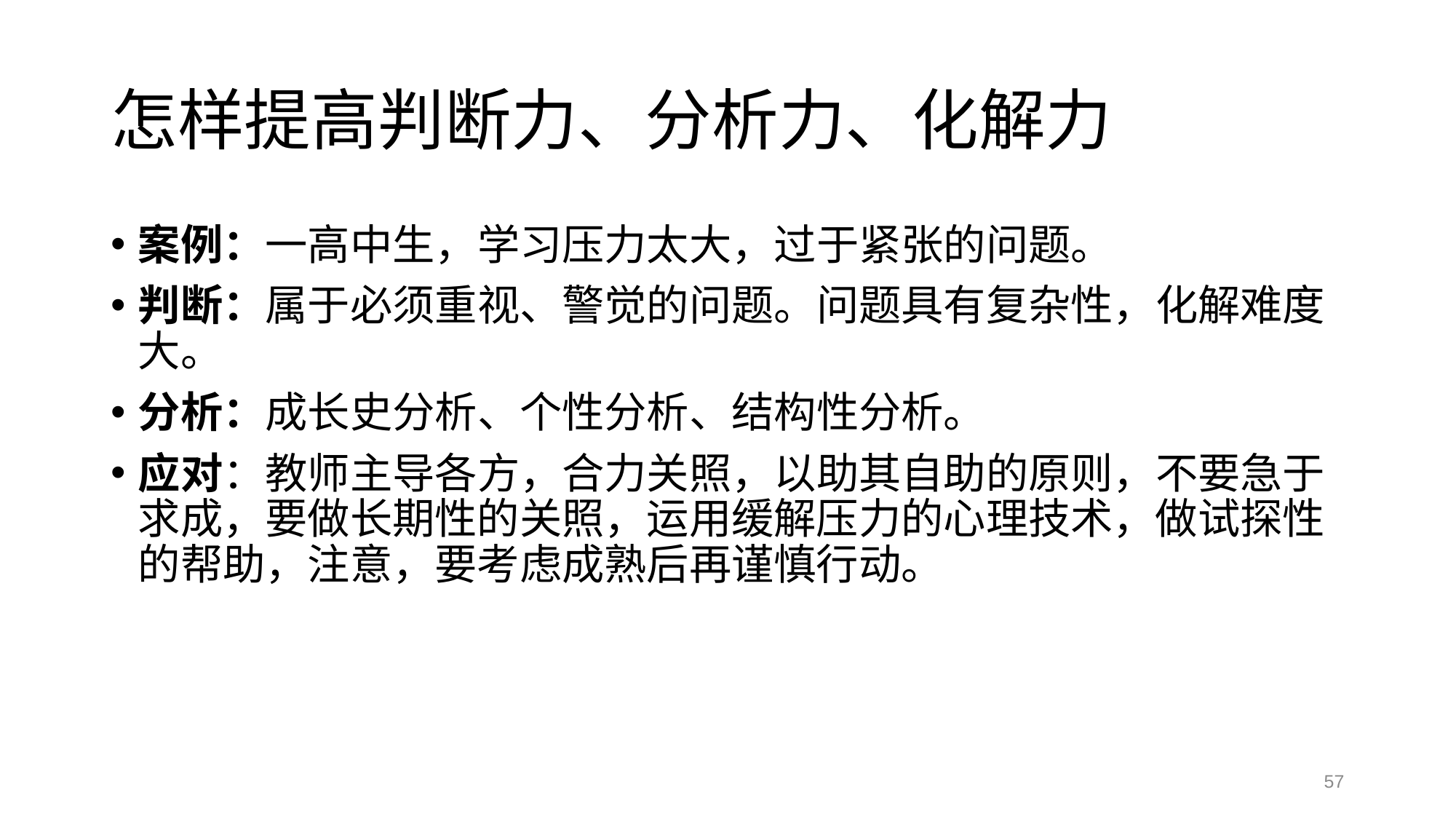

# 怎样提高判断力、分析力、化解力
案例：一高中生，学习压力太大，过于紧张的问题。
判断：属于必须重视、警觉的问题。问题具有复杂性，化解难度大。
分析：成长史分析、个性分析、结构性分析。
应对：教师主导各方，合力关照，以助其自助的原则，不要急于求成，要做长期性的关照，运用缓解压力的心理技术，做试探性的帮助，注意，要考虑成熟后再谨慎行动。
57